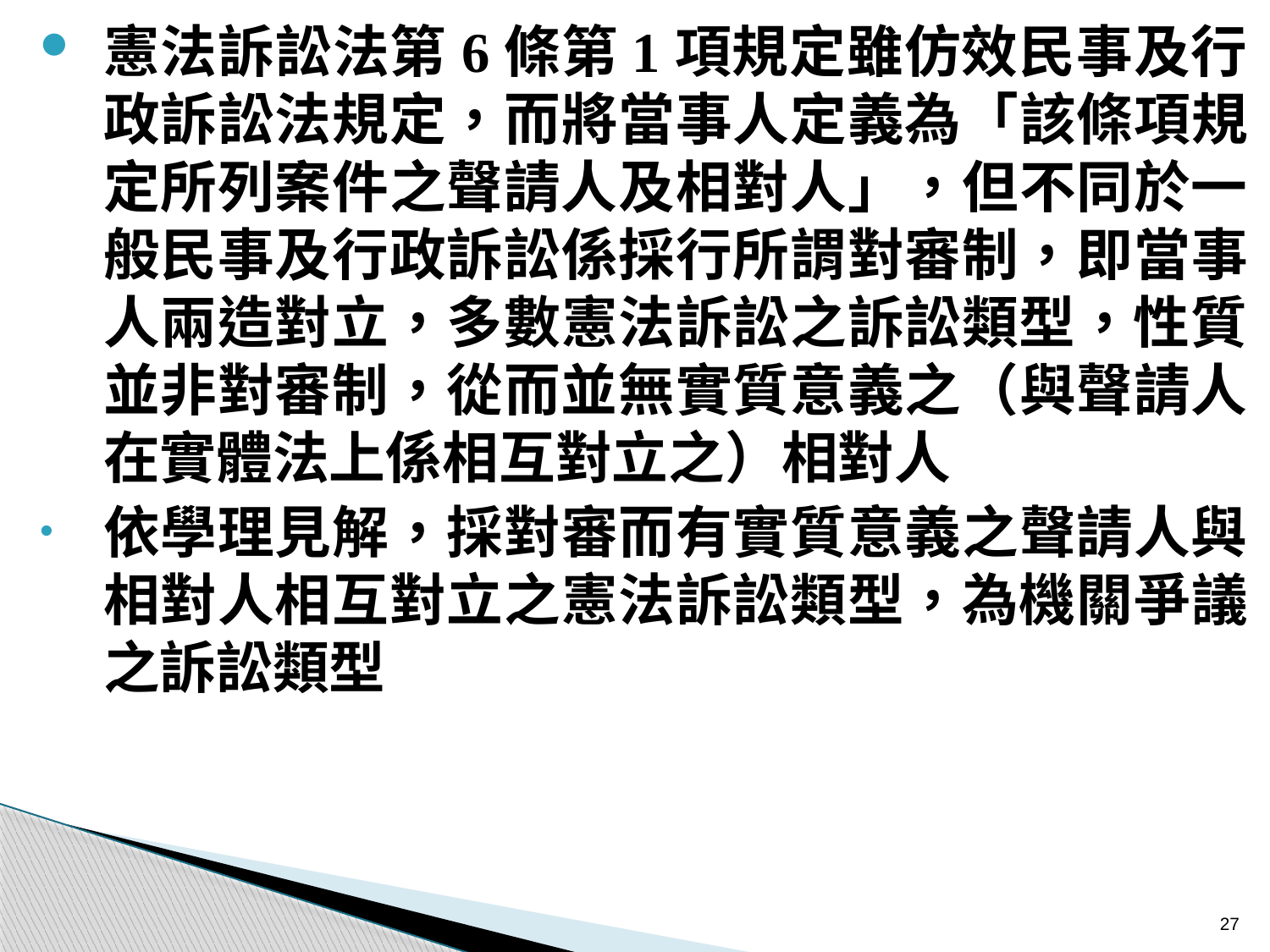

憲法訴訟法第6條第1項規定雖仿效民事及行政訴訟法規定，而將當事人定義為「該條項規定所列案件之聲請人及相對人」，但不同於一般民事及行政訴訟係採行所謂對審制，即當事人兩造對立，多數憲法訴訟之訴訟類型，性質並非對審制，從而並無實質意義之（與聲請人在實體法上係相互對立之）相對人
依學理見解，採對審而有實質意義之聲請人與相對人相互對立之憲法訴訟類型，為機關爭議之訴訟類型

27